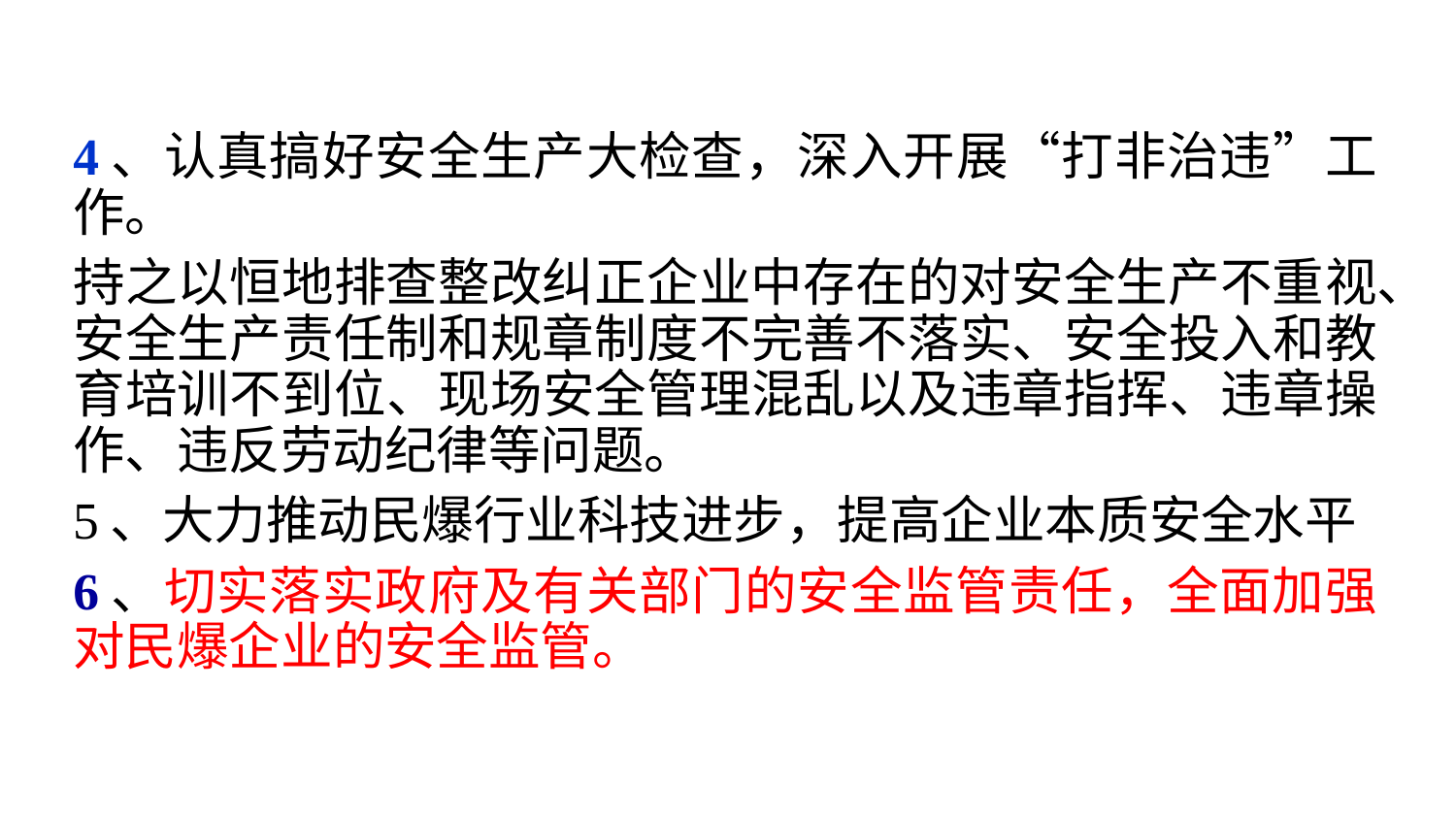

4、认真搞好安全生产大检查，深入开展“打非治违”工作。
持之以恒地排查整改纠正企业中存在的对安全生产不重视、安全生产责任制和规章制度不完善不落实、安全投入和教育培训不到位、现场安全管理混乱以及违章指挥、违章操作、违反劳动纪律等问题。
5、大力推动民爆行业科技进步，提高企业本质安全水平
6、切实落实政府及有关部门的安全监管责任，全面加强对民爆企业的安全监管。